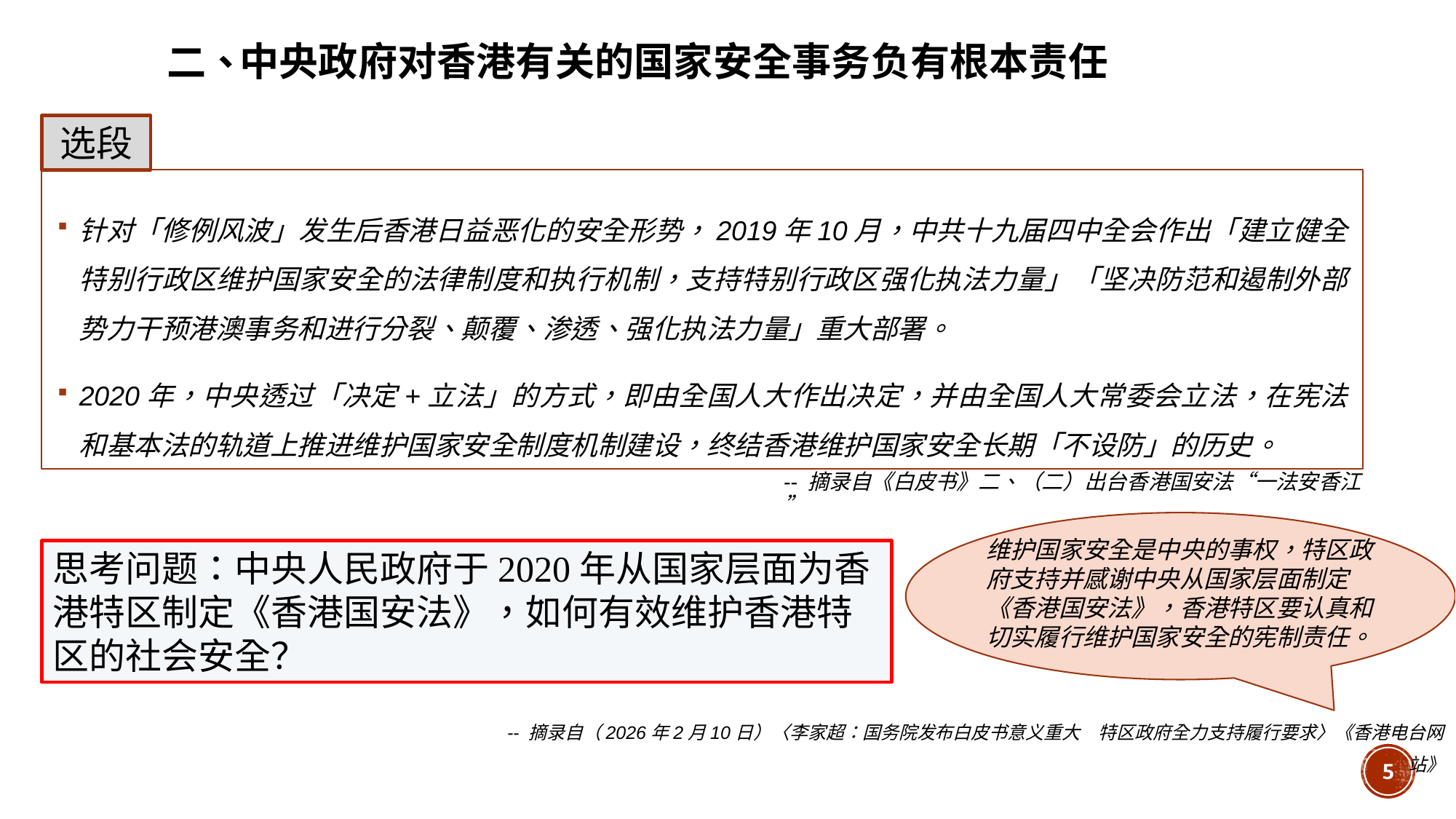

二、
中央政府对香港有关的国家安全事务负有根本责任
选段

针对「修例风波」发生后香港日益恶化的安全形势，2019年10月，中共十九届四中全会作出「建立健全特别行政区维护国家安全的法律制度和执行机制，支持特别行政区强化执法力量」「坚决防范和遏制外部势力干预港澳事务和进行分裂、颠覆、渗透、强化执法力量」重大部署。
2020年，中央透过「决定+立法」的方式，即由全国人大作出决定，并由全国人大常委会立法，在宪法和基本法的轨道上推进维护国家安全制度机制建设，终结香港维护国家安全长期「不设防」的历史。
-- 摘录自《白皮书》二、（二）出台香港国安法“一法安香江”

维护国家安全是中央的事权，特区政府支持并感谢中央从国家层面制定《香港国安法》，香港特区要认真和切实履行维护国家安全的宪制责任。
思考问题：中央人民政府于2020年从国家层面为香港特区制定《香港国安法》，如何有效维护香港特区的社会安全？
-- 摘录自（2026年2月10日）〈李家超：国务院发布白皮书意义重大　特区政府全力支持履行要求〉《香港电台网站》
5